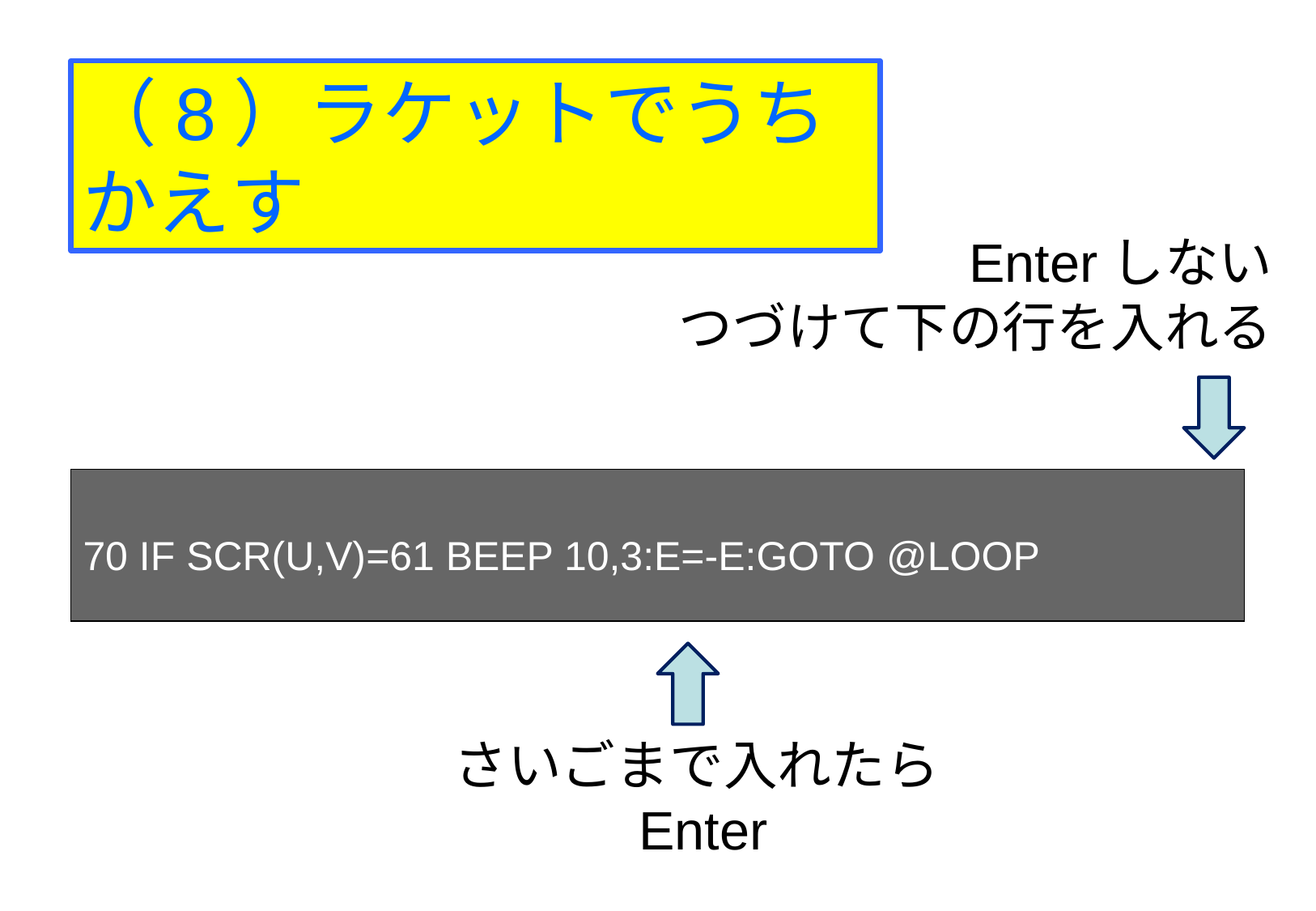

（8）ラケットでうちかえす
Enterしない
つづけて下の行を入れる

70 IF SCR(U,V)=61 BEEP 10,3:E=-E:GOTO @LOOP

さいごまで入れたらEnter